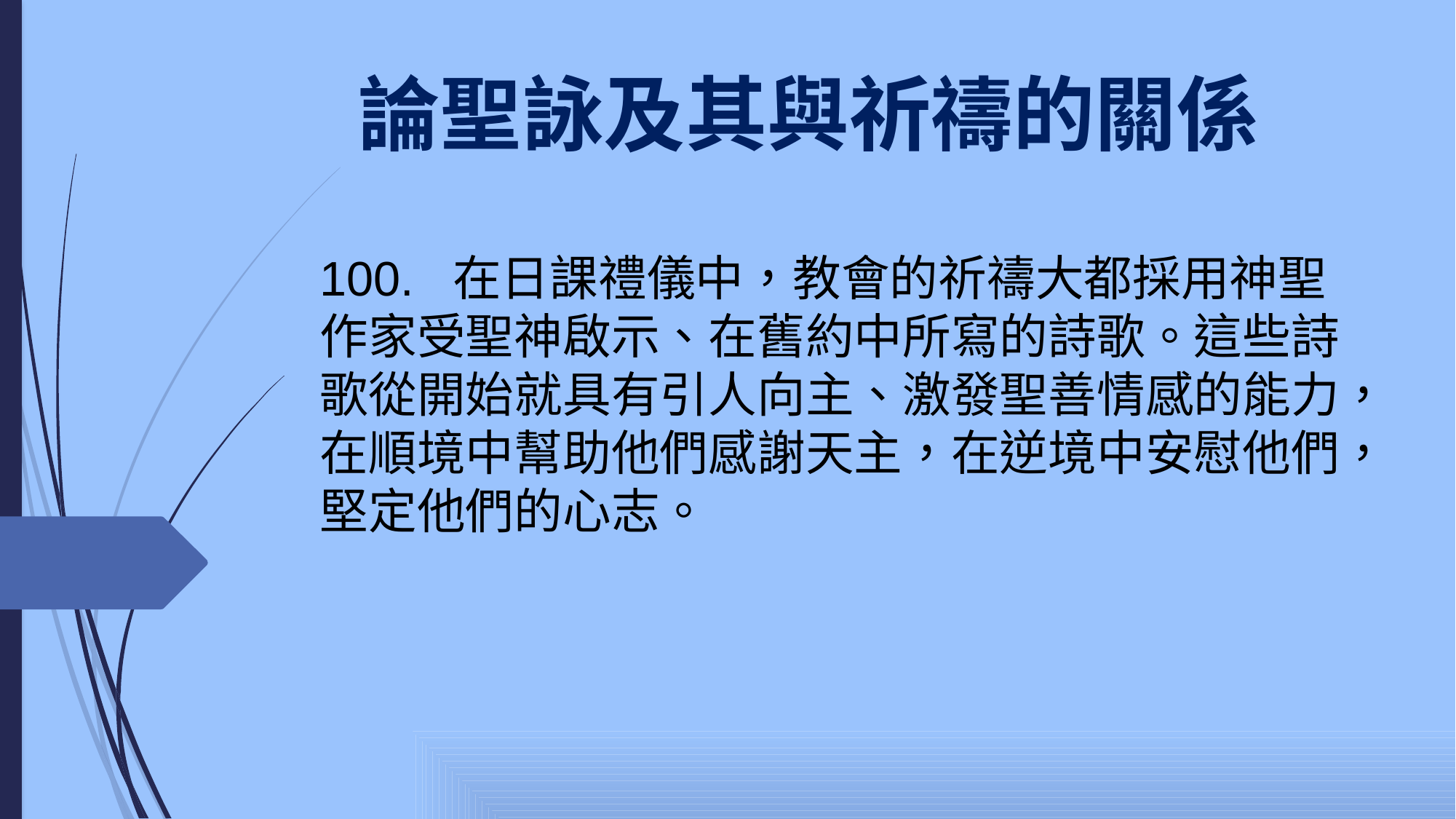

# 論聖詠及其與祈禱的關係
100.  在日課禮儀中，教會的祈禱大都採用神聖作家受聖神啟示、在舊約中所寫的詩歌。這些詩歌從開始就具有引人向主、激發聖善情感的能力，在順境中幫助他們感謝天主，在逆境中安慰他們，堅定他們的心志。